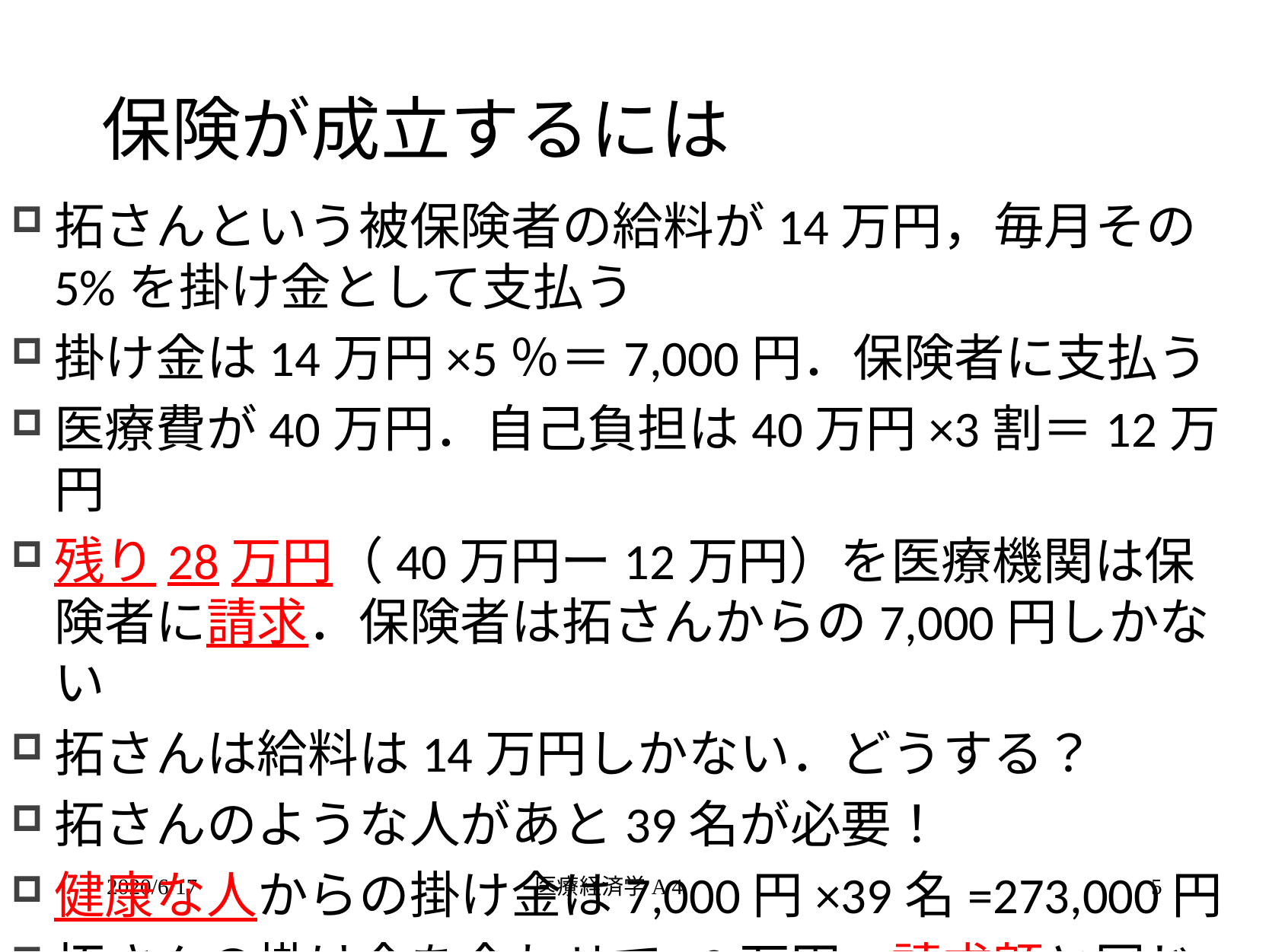

# 保険が成立するには
拓さんという被保険者の給料が14万円，毎月その5%を掛け金として支払う
掛け金は14万円×5％＝7,000円．保険者に支払う
医療費が40万円．自己負担は40万円×3割＝12万円
残り28万円（40万円ー12万円）を医療機関は保険者に請求．保険者は拓さんからの7,000円しかない
拓さんは給料は14万円しかない．どうする？
拓さんのような人があと39名が必要！
健康な人からの掛け金は7,000円×39名=273,000円
拓さんの掛け金を合わせて28万円．請求額と同じ

2020/6/17
医療経済学A 4
5